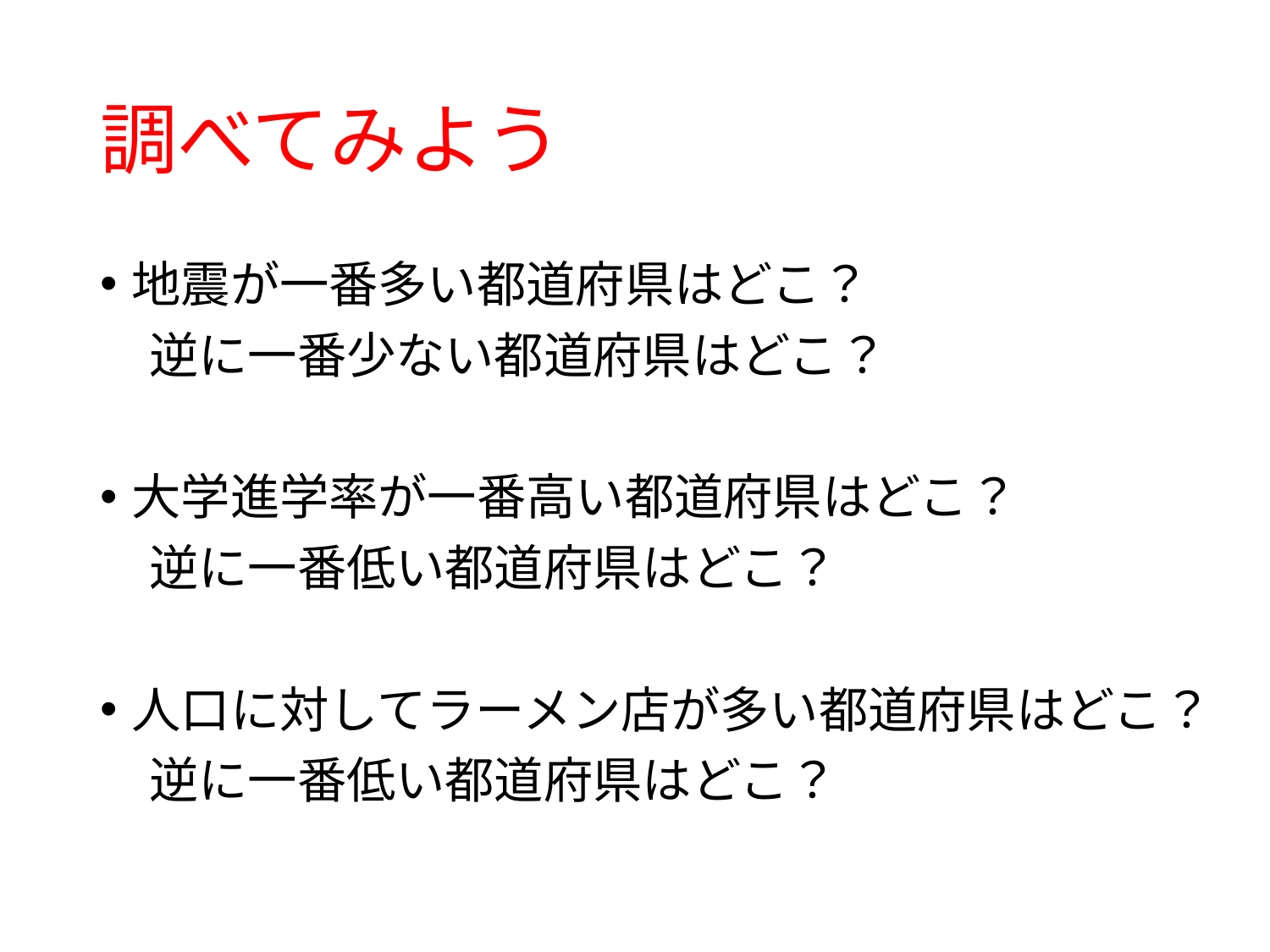

# 調べてみよう
地震が一番多い都道府県はどこ？
　逆に一番少ない都道府県はどこ？

大学進学率が一番高い都道府県はどこ？
　逆に一番低い都道府県はどこ？

人口に対してラーメン店が多い都道府県はどこ？
　逆に一番低い都道府県はどこ？